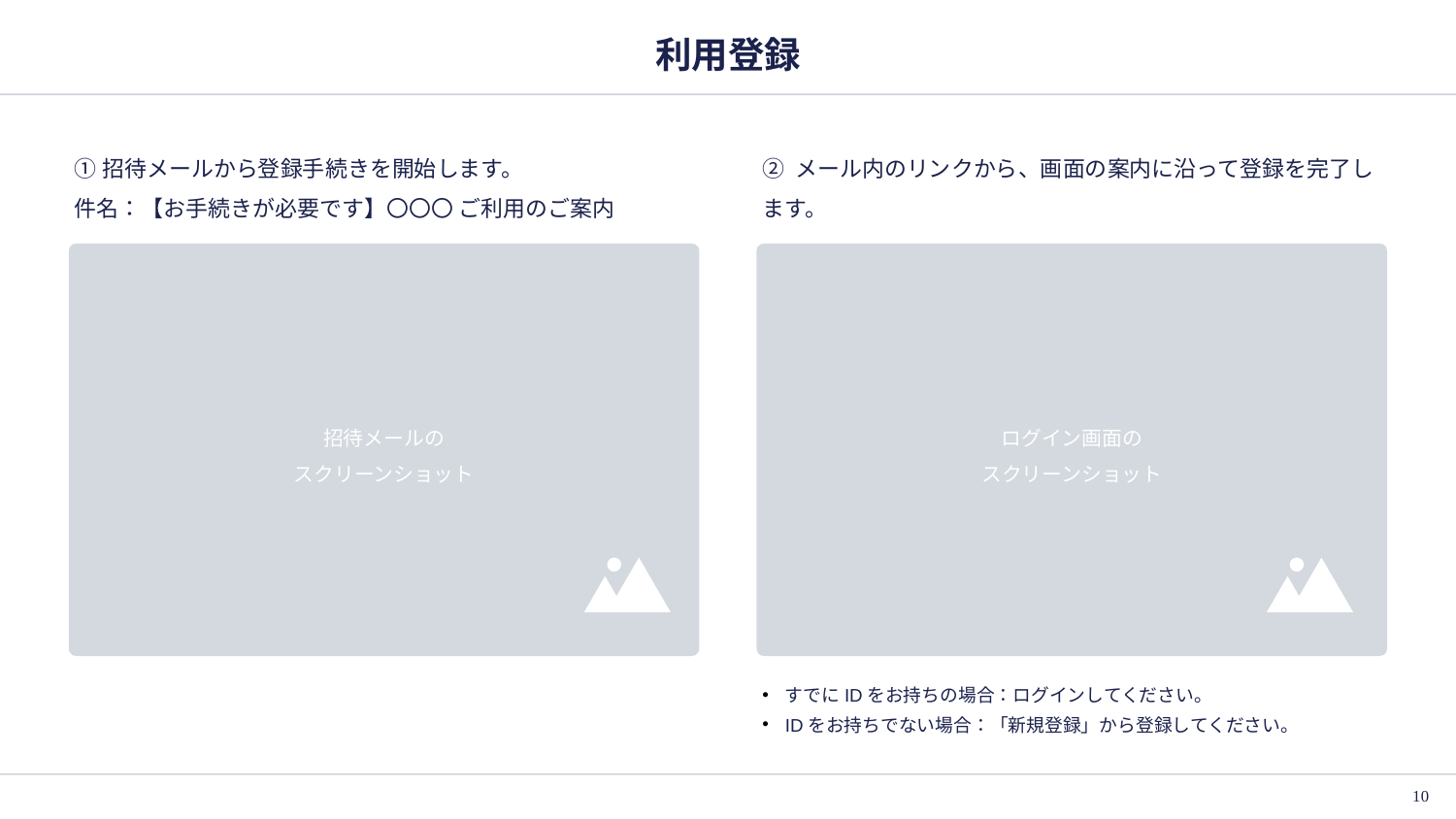

# 利用登録
①招待メールから登録手続きを開始します。
件名：【お手続きが必要です】〇〇〇 ご利用のご案内
② メール内のリンクから、画面の案内に沿って登録を完了します。
招待メールの
スクリーンショット
ログイン画面の
スクリーンショット

すでにIDをお持ちの場合：ログインしてください。
IDをお持ちでない場合：「新規登録」から登録してください。
10